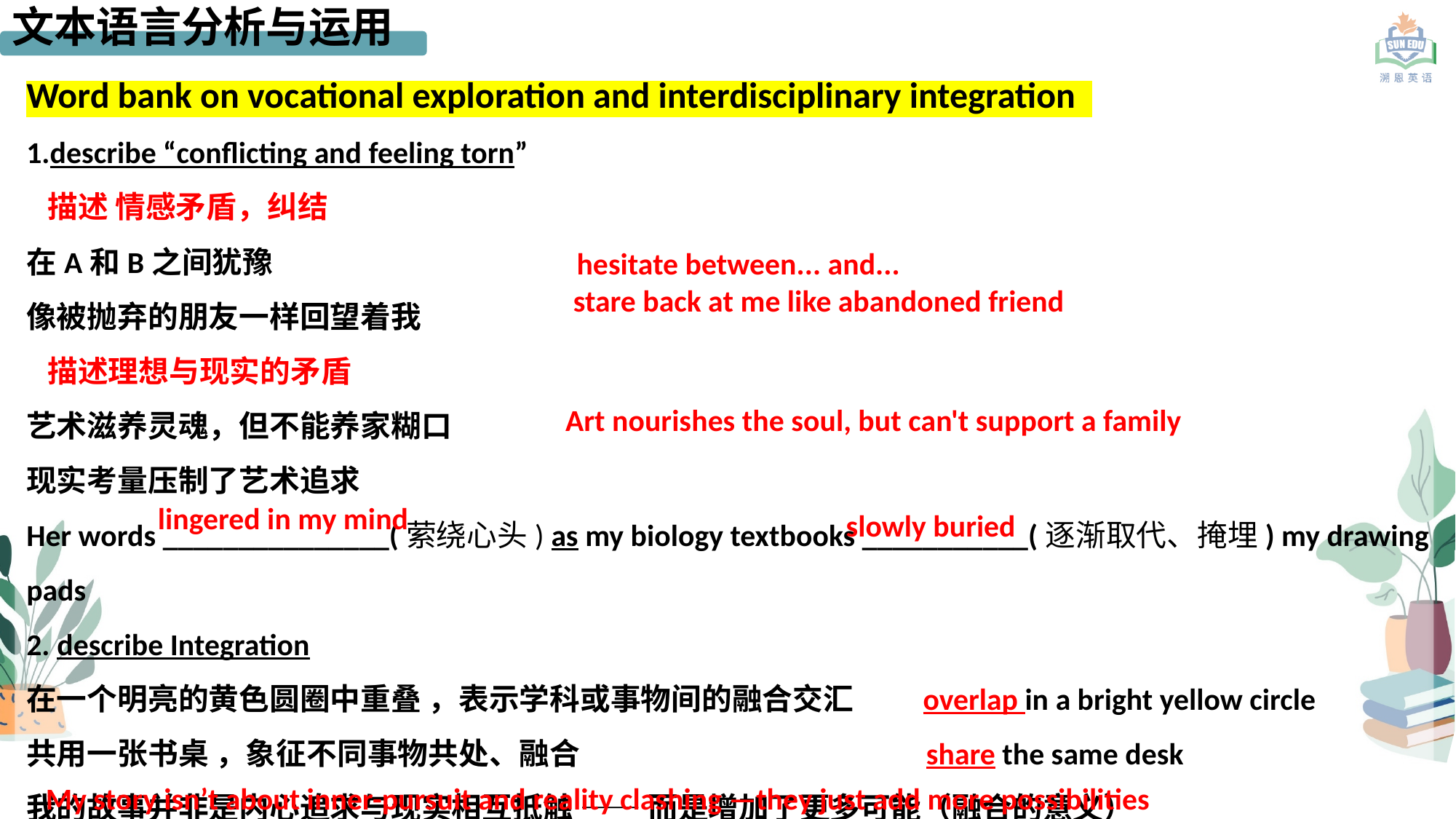

文本语言分析与运用
Word bank on vocational exploration and interdisciplinary integration
1.describe “conflicting and feeling torn”
  描述 情感矛盾，纠结
在A和B之间犹豫
像被抛弃的朋友一样回望着我
  描述理想与现实的矛盾
艺术滋养灵魂，但不能养家糊口
现实考量压制了艺术追求
Her words _______________(萦绕心头) as my biology textbooks ___________(逐渐取代、掩埋) my drawing pads
2. describe Integration
在一个明亮的黄色圆圈中重叠 ，表示学科或事物间的融合交汇         overlap in a bright yellow circle
共用一张书桌 ，象征不同事物共处、融合                                                 share the same desk
我的故事并非是内心追求与现实相互抵触 —— 而是增加了更多可能（融合的意义）
hesitate between... and...
stare back at me like abandoned friend
Art nourishes the soul, but can't support a family
lingered in my mind
slowly buried
My story isn’t about inner-pursuit and reality clashing —they just add more possibilities